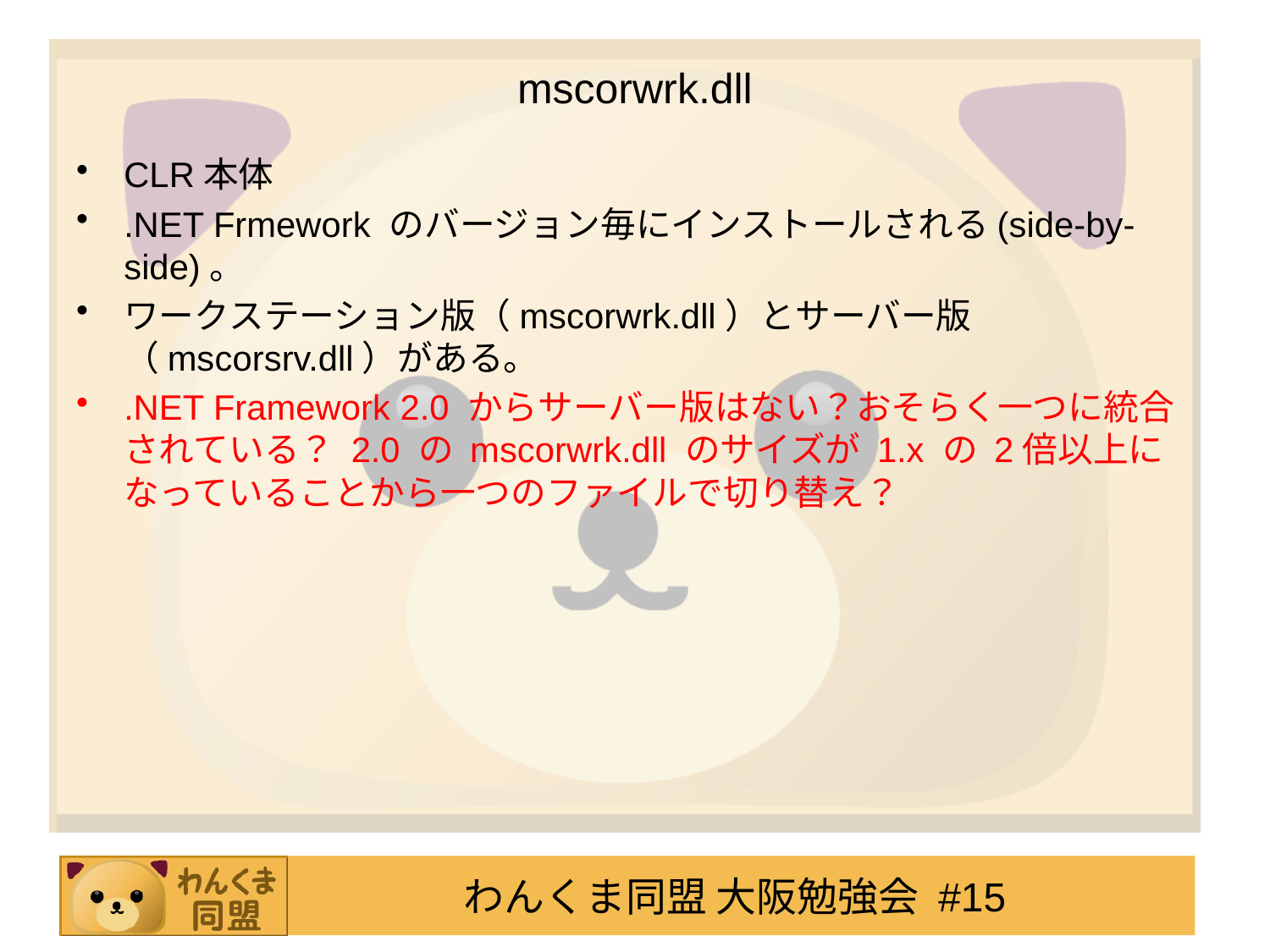

# mscorwrk.dll
CLR本体
.NET Frmework のバージョン毎にインストールされる(side-by-side)。
ワークステーション版（mscorwrk.dll）とサーバー版（mscorsrv.dll）がある。
.NET Framework 2.0 からサーバー版はない？おそらく一つに統合されている？ 2.0 の mscorwrk.dll のサイズが 1.x の 2倍以上になっていることから一つのファイルで切り替え？